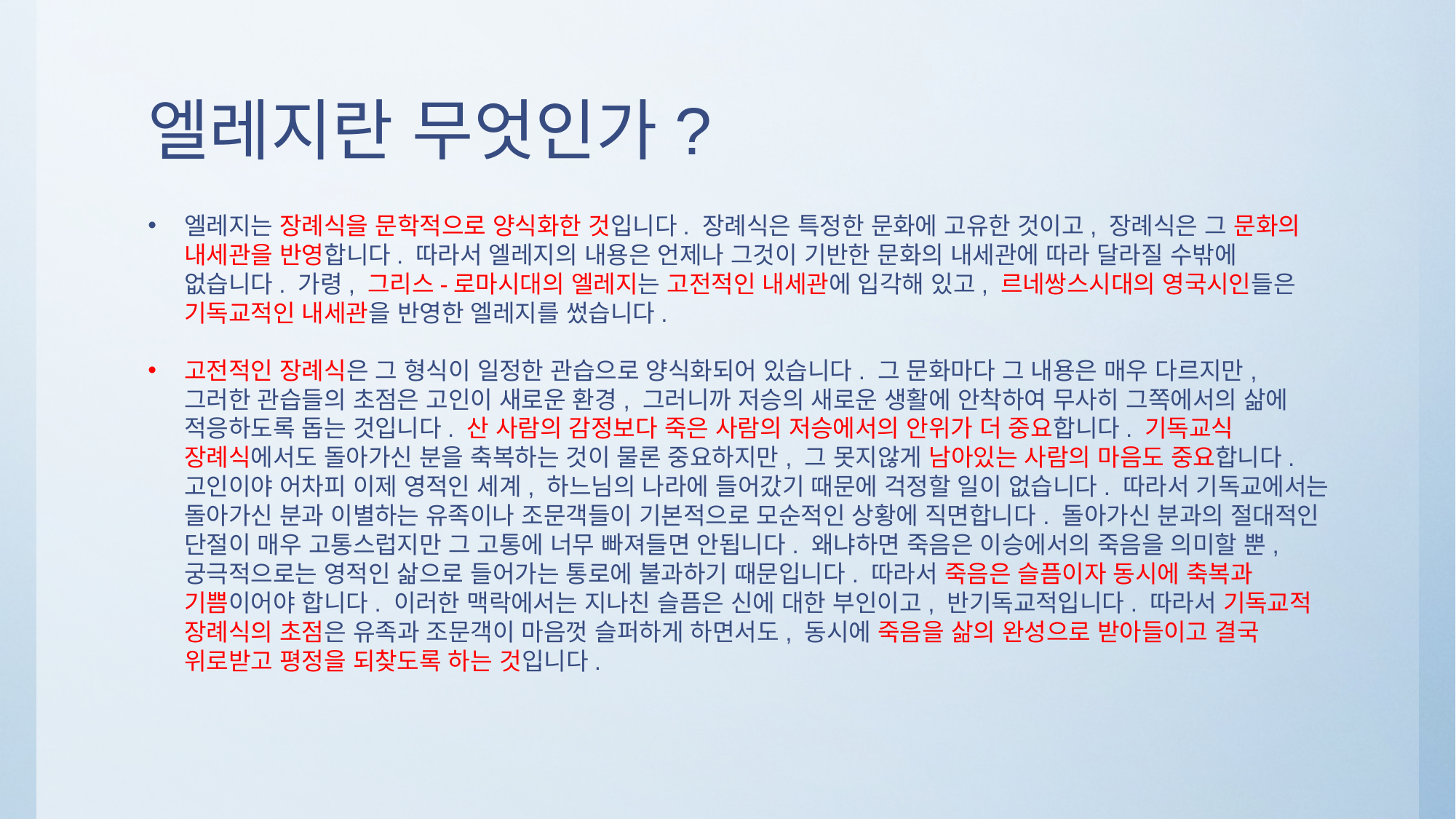

# 엘레지란 무엇인가?
엘레지는 장례식을 문학적으로 양식화한 것입니다. 장례식은 특정한 문화에 고유한 것이고, 장례식은 그 문화의 내세관을 반영합니다. 따라서 엘레지의 내용은 언제나 그것이 기반한 문화의 내세관에 따라 달라질 수밖에 없습니다. 가령, 그리스-로마시대의 엘레지는 고전적인 내세관에 입각해 있고, 르네쌍스시대의 영국시인들은 기독교적인 내세관을 반영한 엘레지를 썼습니다.
고전적인 장례식은 그 형식이 일정한 관습으로 양식화되어 있습니다. 그 문화마다 그 내용은 매우 다르지만, 그러한 관습들의 초점은 고인이 새로운 환경, 그러니까 저승의 새로운 생활에 안착하여 무사히 그쪽에서의 삶에 적응하도록 돕는 것입니다. 산 사람의 감정보다 죽은 사람의 저승에서의 안위가 더 중요합니다. 기독교식 장례식에서도 돌아가신 분을 축복하는 것이 물론 중요하지만, 그 못지않게 남아있는 사람의 마음도 중요합니다. 고인이야 어차피 이제 영적인 세계, 하느님의 나라에 들어갔기 때문에 걱정할 일이 없습니다. 따라서 기독교에서는 돌아가신 분과 이별하는 유족이나 조문객들이 기본적으로 모순적인 상황에 직면합니다. 돌아가신 분과의 절대적인 단절이 매우 고통스럽지만 그 고통에 너무 빠져들면 안됩니다. 왜냐하면 죽음은 이승에서의 죽음을 의미할 뿐, 궁극적으로는 영적인 삶으로 들어가는 통로에 불과하기 때문입니다. 따라서 죽음은 슬픔이자 동시에 축복과 기쁨이어야 합니다. 이러한 맥락에서는 지나친 슬픔은 신에 대한 부인이고, 반기독교적입니다. 따라서 기독교적 장례식의 초점은 유족과 조문객이 마음껏 슬퍼하게 하면서도, 동시에 죽음을 삶의 완성으로 받아들이고 결국 위로받고 평정을 되찾도록 하는 것입니다.